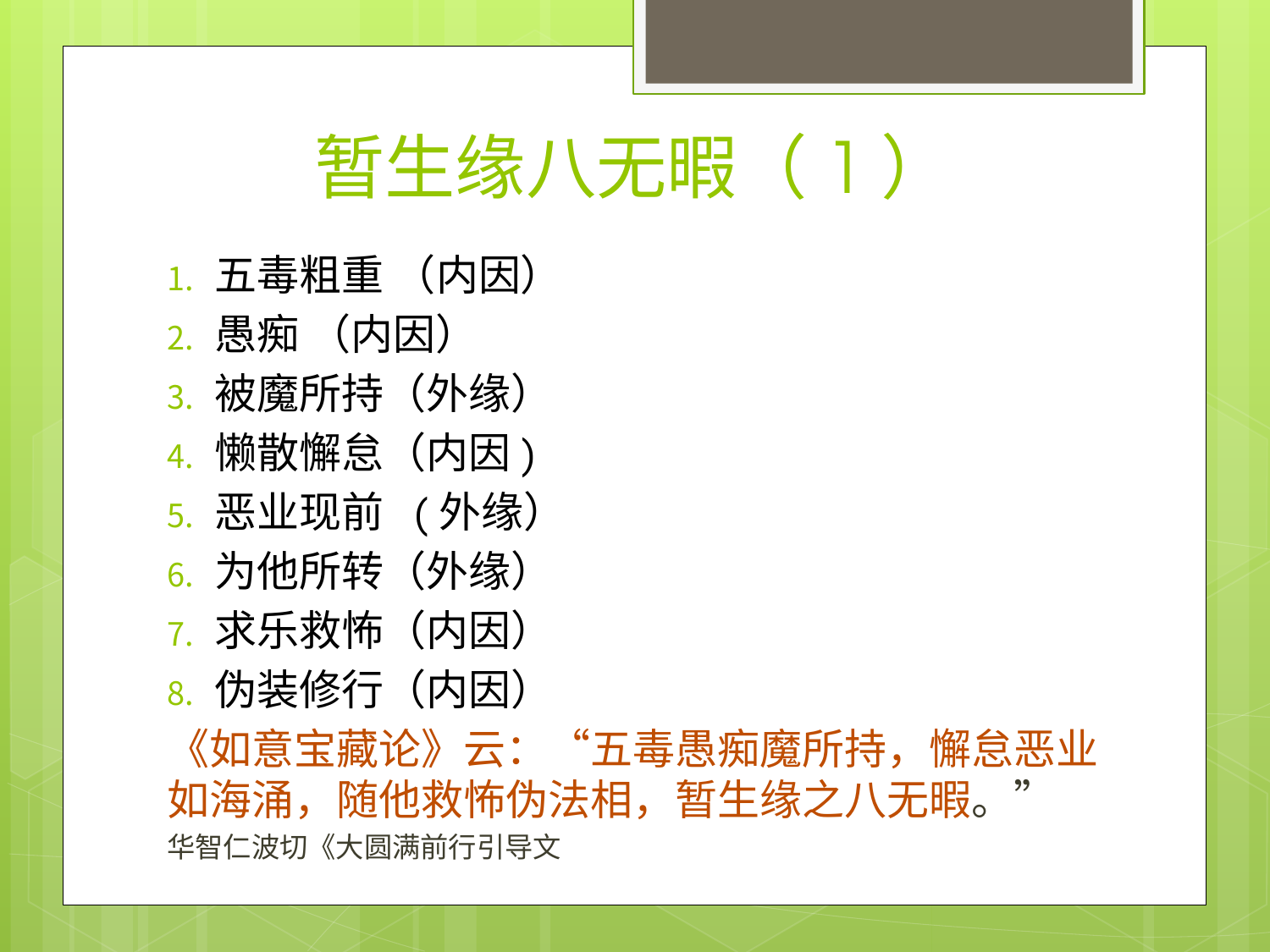

# 暂生缘八无暇（1）

五毒粗重 （内因）
愚痴 （内因）
被魔所持（外缘）
懒散懈怠（内因)
恶业现前  (外缘）
为他所转（外缘）
求乐救怖（内因）
伪装修行（内因）
《如意宝藏论》云：“五毒愚痴魔所持，懈怠恶业如海涌，随他救怖伪法相，暂生缘之八无暇。”
华智仁波切《大圆满前行引导文